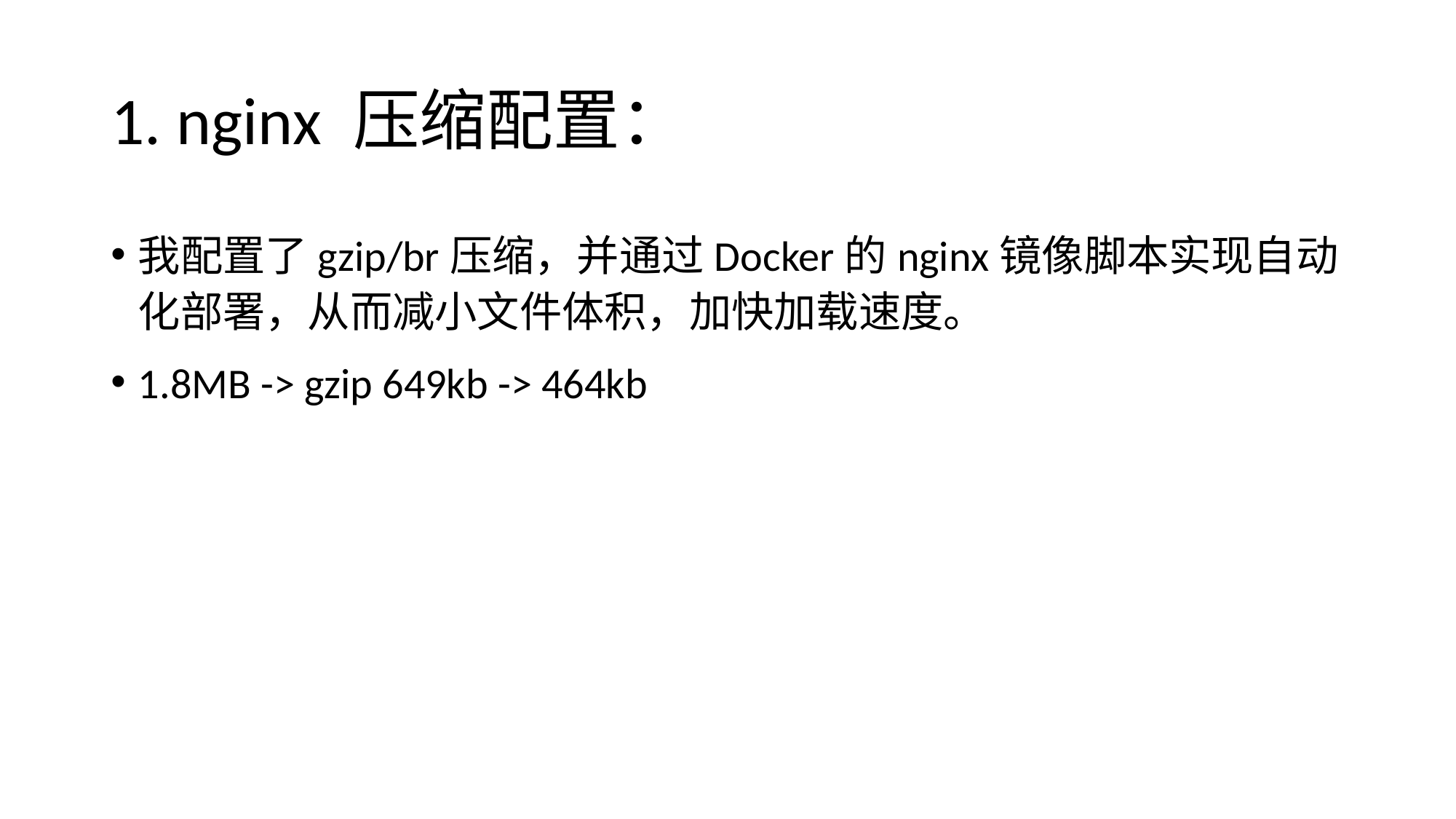

# 1. nginx 压缩配置：
我配置了gzip/br压缩，并通过Docker的nginx镜像脚本实现自动化部署，从而减小文件体积，加快加载速度。
1.8MB -> gzip 649kb -> 464kb